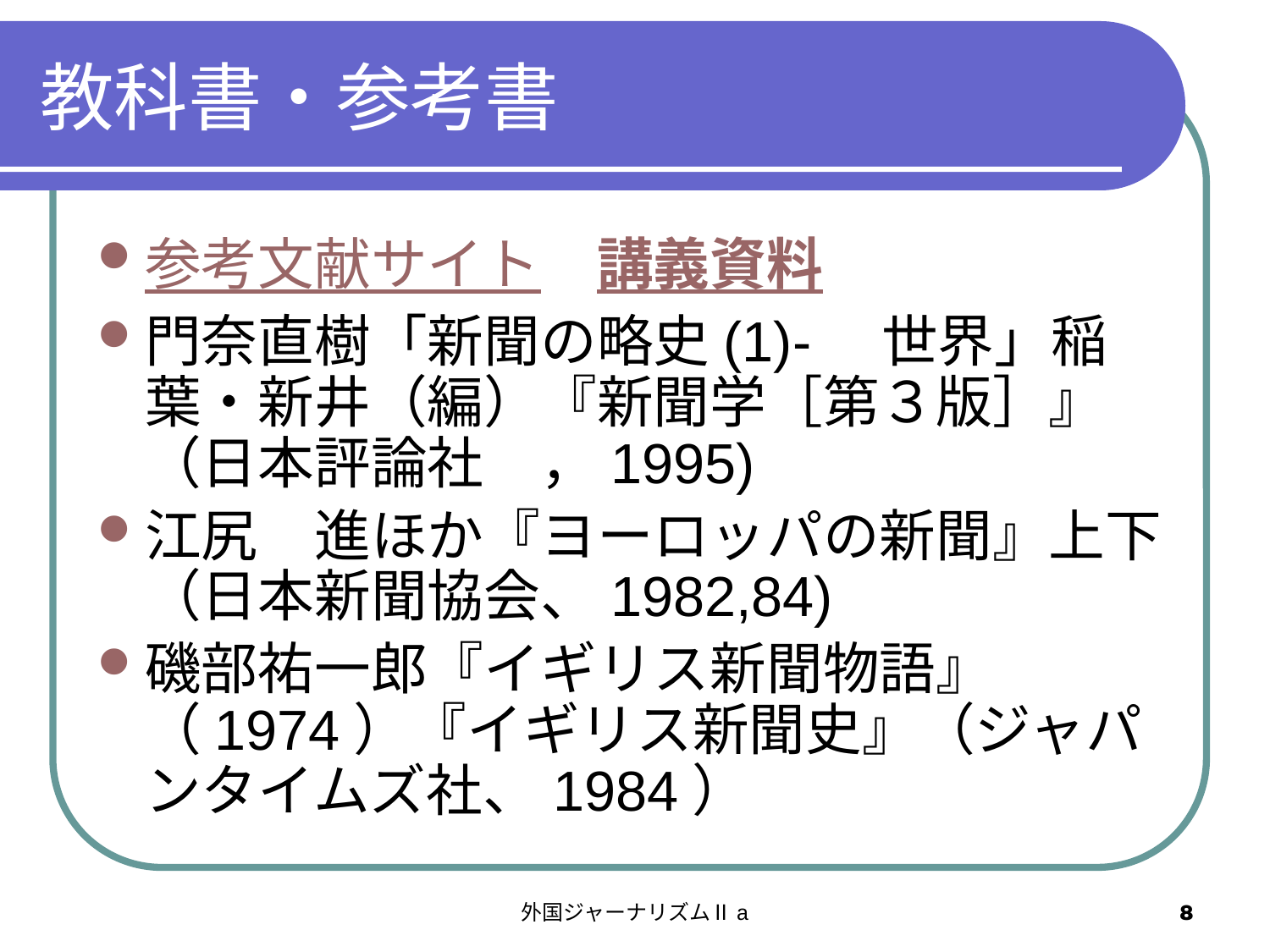

# 教科書・参考書
参考文献サイト　講義資料
門奈直樹「新聞の略史(1)-　世界」稲葉・新井（編）『新聞学［第３版］』（日本評論社　，1995)
江尻　進ほか『ヨーロッパの新聞』上下（日本新聞協会、1982,84)
磯部祐一郎『イギリス新聞物語』（1974）『イギリス新聞史』（ジャパンタイムズ社、1984）
外国ジャーナリズムⅡa
8